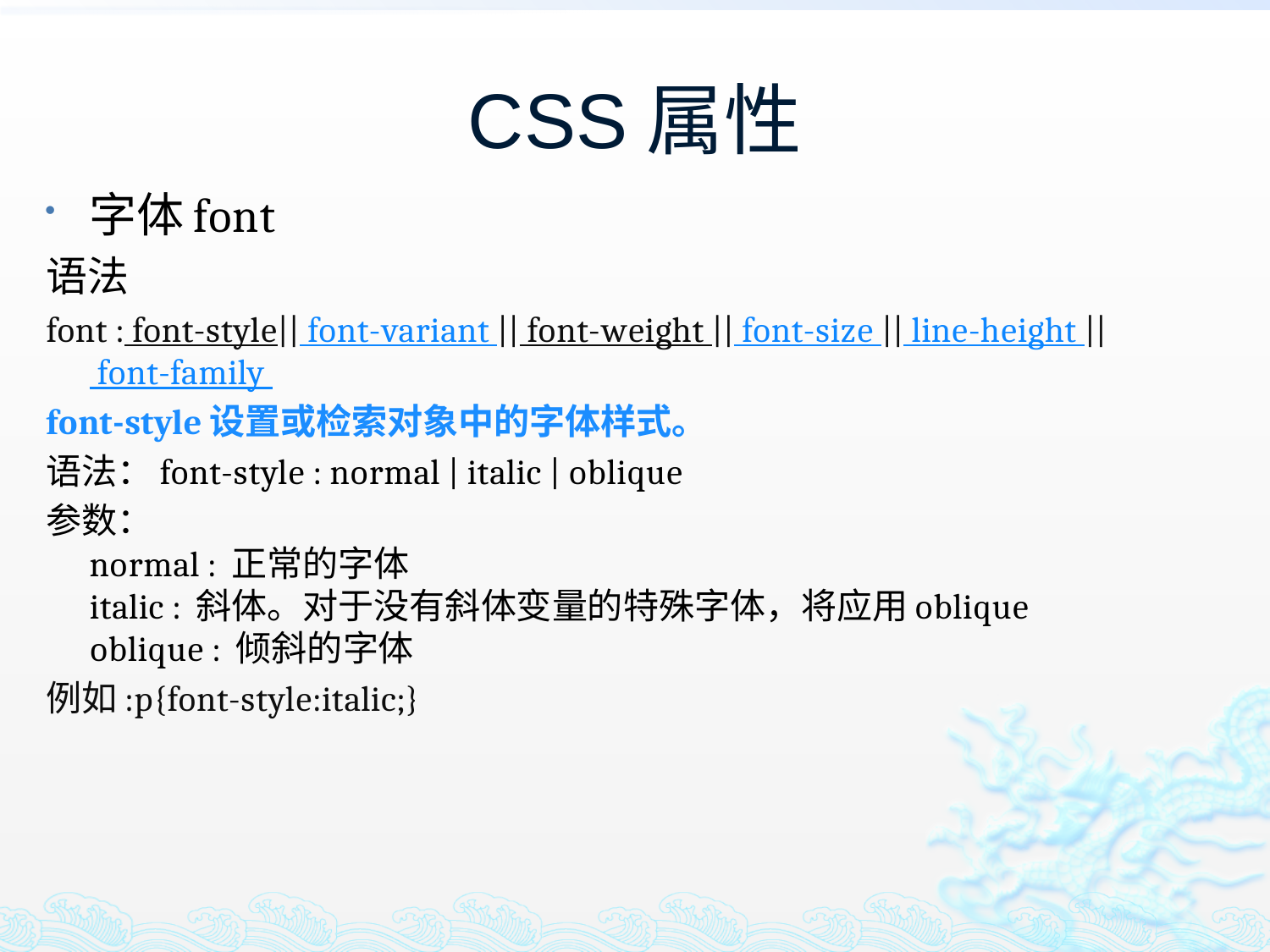

# CSS属性
字体font
语法
font : font-style|| font-variant || font-weight || font-size || line-height || font-family
font-style设置或检索对象中的字体样式。
语法：font-style : normal | italic | oblique
参数：
normal : 正常的字体
italic : 斜体。对于没有斜体变量的特殊字体，将应用oblique
oblique : 倾斜的字体
例如:p{font-style:italic;}